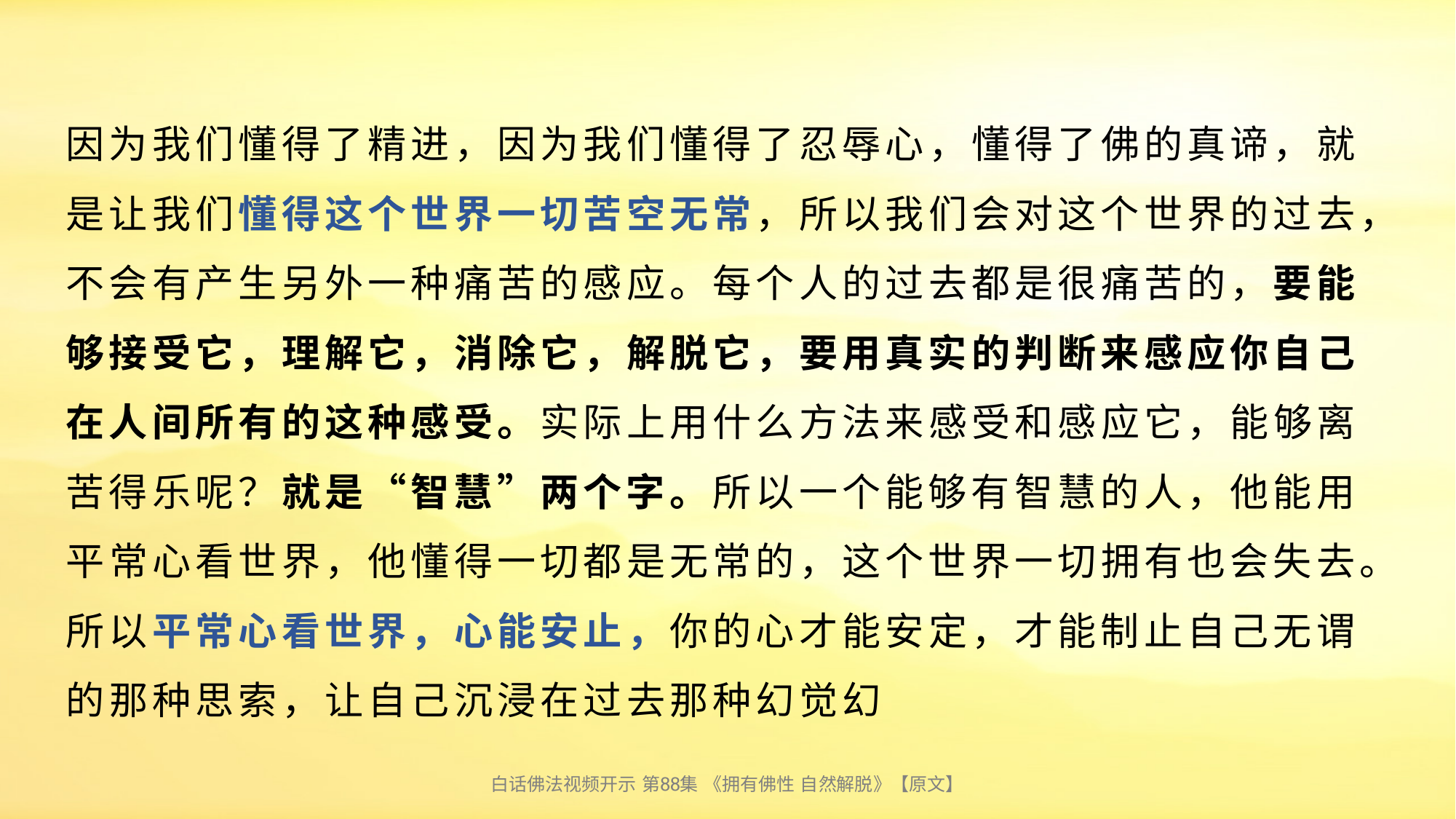

# 因为我们懂得了精进，因为我们懂得了忍辱心，懂得了佛的真谛，就是让我们懂得这个世界一切苦空无常，所以我们会对这个世界的过去，不会有产生另外一种痛苦的感应。每个人的过去都是很痛苦的，要能够接受它，理解它，消除它，解脱它，要用真实的判断来感应你自己在人间所有的这种感受。实际上用什么方法来感受和感应它，能够离苦得乐呢？就是“智慧”两个字。所以一个能够有智慧的人，他能用平常心看世界，他懂得一切都是无常的，这个世界一切拥有也会失去。所以平常心看世界，心能安止，你的心才能安定，才能制止自己无谓的那种思索，让自己沉浸在过去那种幻觉幻
白话佛法视频开示 第88集 《拥有佛性 自然解脱》【原文】